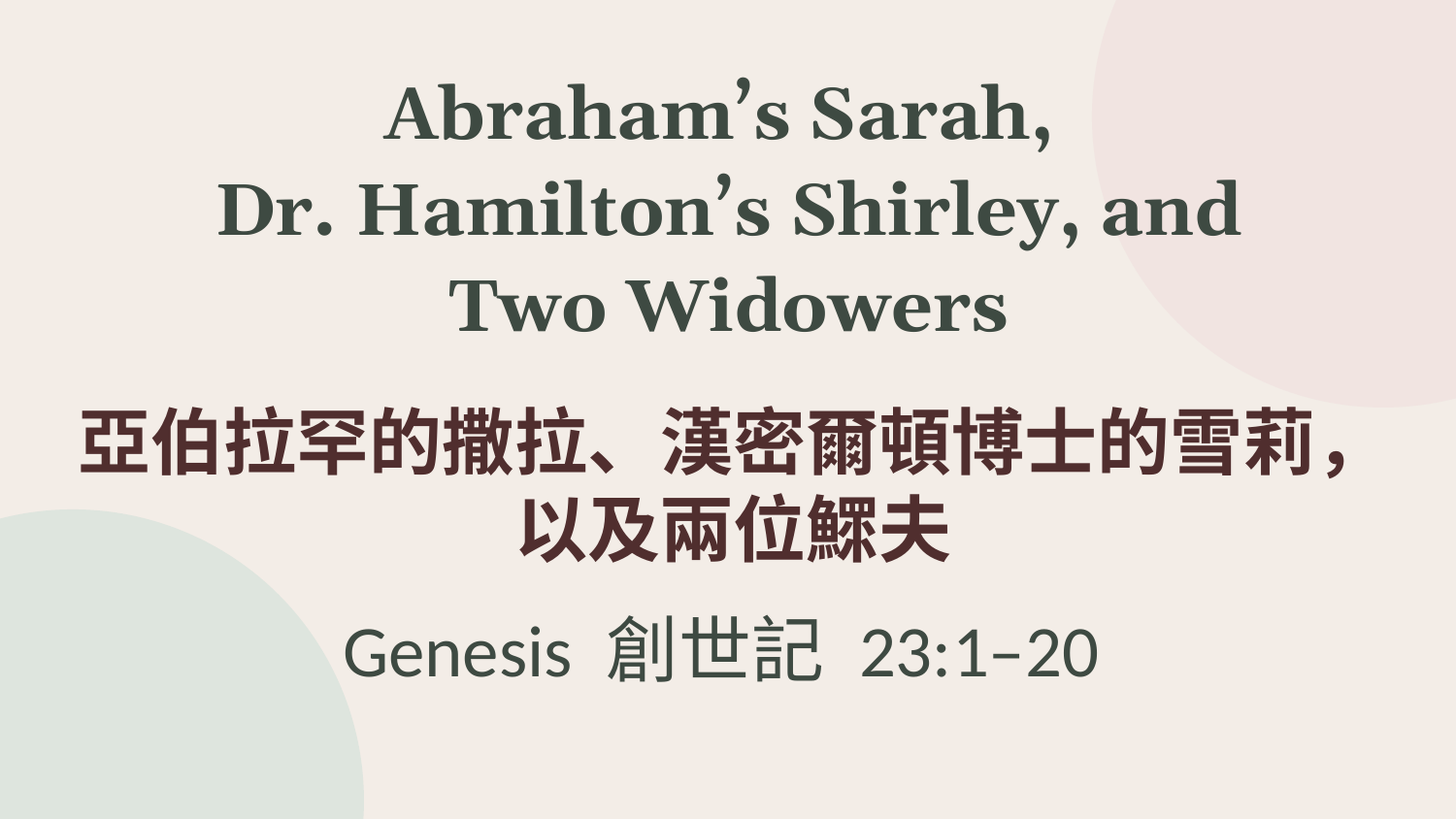

Abraham’s Sarah,
Dr. Hamilton’s Shirley, and Two Widowers
亞伯拉罕的撒拉、漢密爾頓博士的雪莉，以及兩位鰥夫

Genesis 創世記 23:1–20